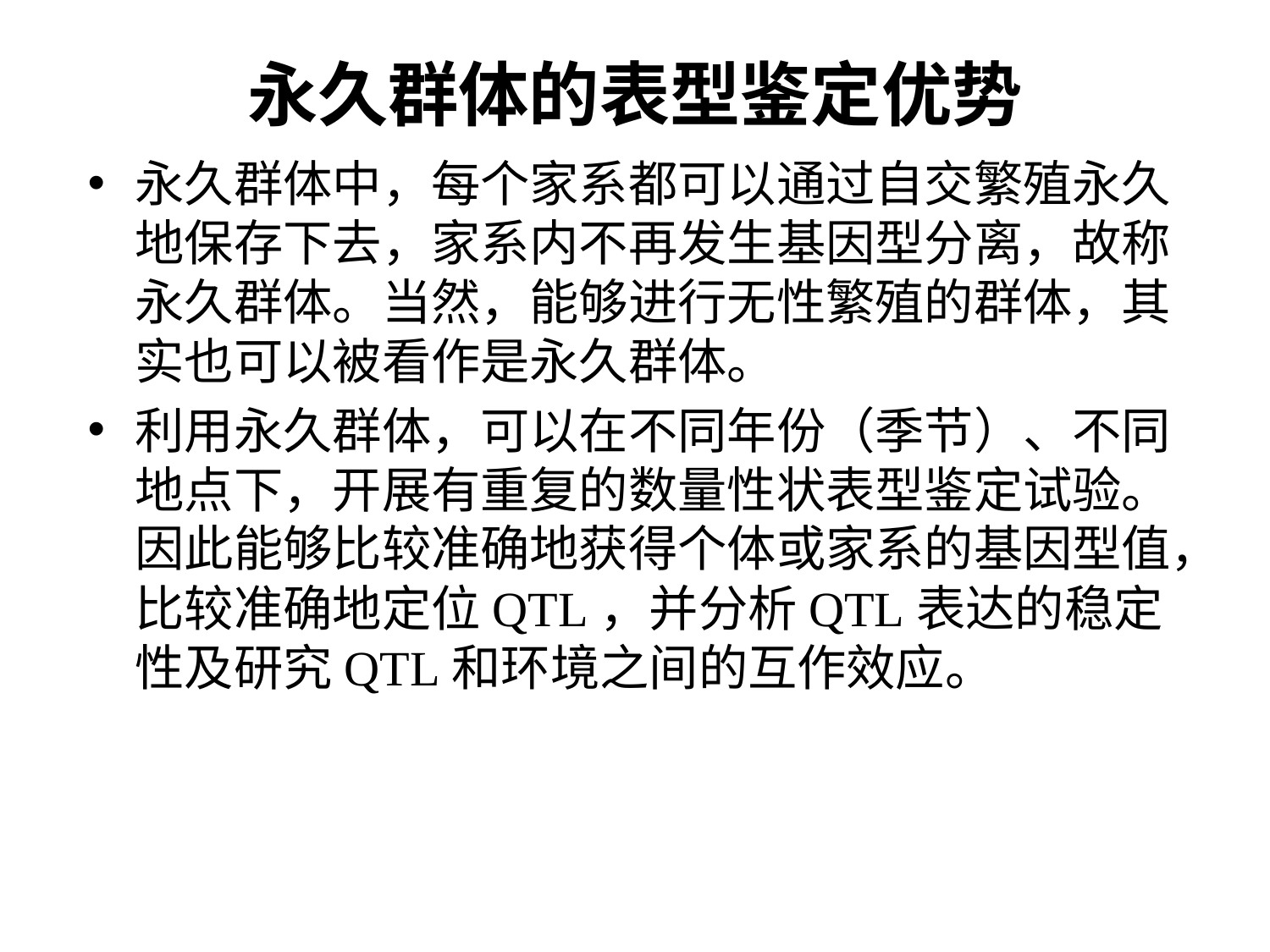

# 永久群体的表型鉴定优势
永久群体中，每个家系都可以通过自交繁殖永久地保存下去，家系内不再发生基因型分离，故称永久群体。当然，能够进行无性繁殖的群体，其实也可以被看作是永久群体。
利用永久群体，可以在不同年份（季节）、不同地点下，开展有重复的数量性状表型鉴定试验。因此能够比较准确地获得个体或家系的基因型值，比较准确地定位QTL，并分析QTL表达的稳定性及研究QTL和环境之间的互作效应。